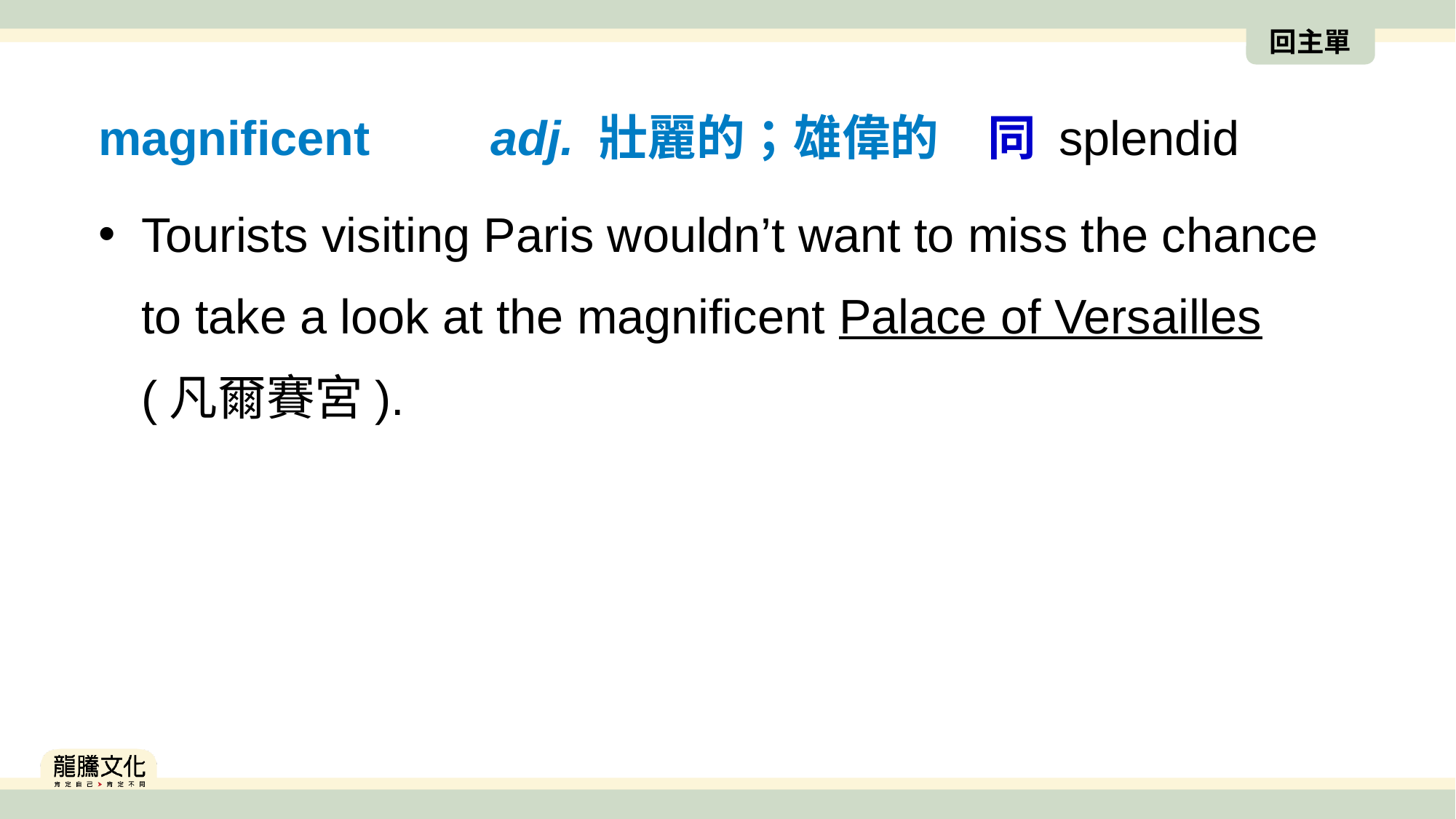

回主單
magnificent　　adj. 壯麗的；雄偉的　同 splendid
Tourists visiting Paris wouldn’t want to miss the chance to take a look at the magnificent Palace of Versailles (凡爾賽宮).